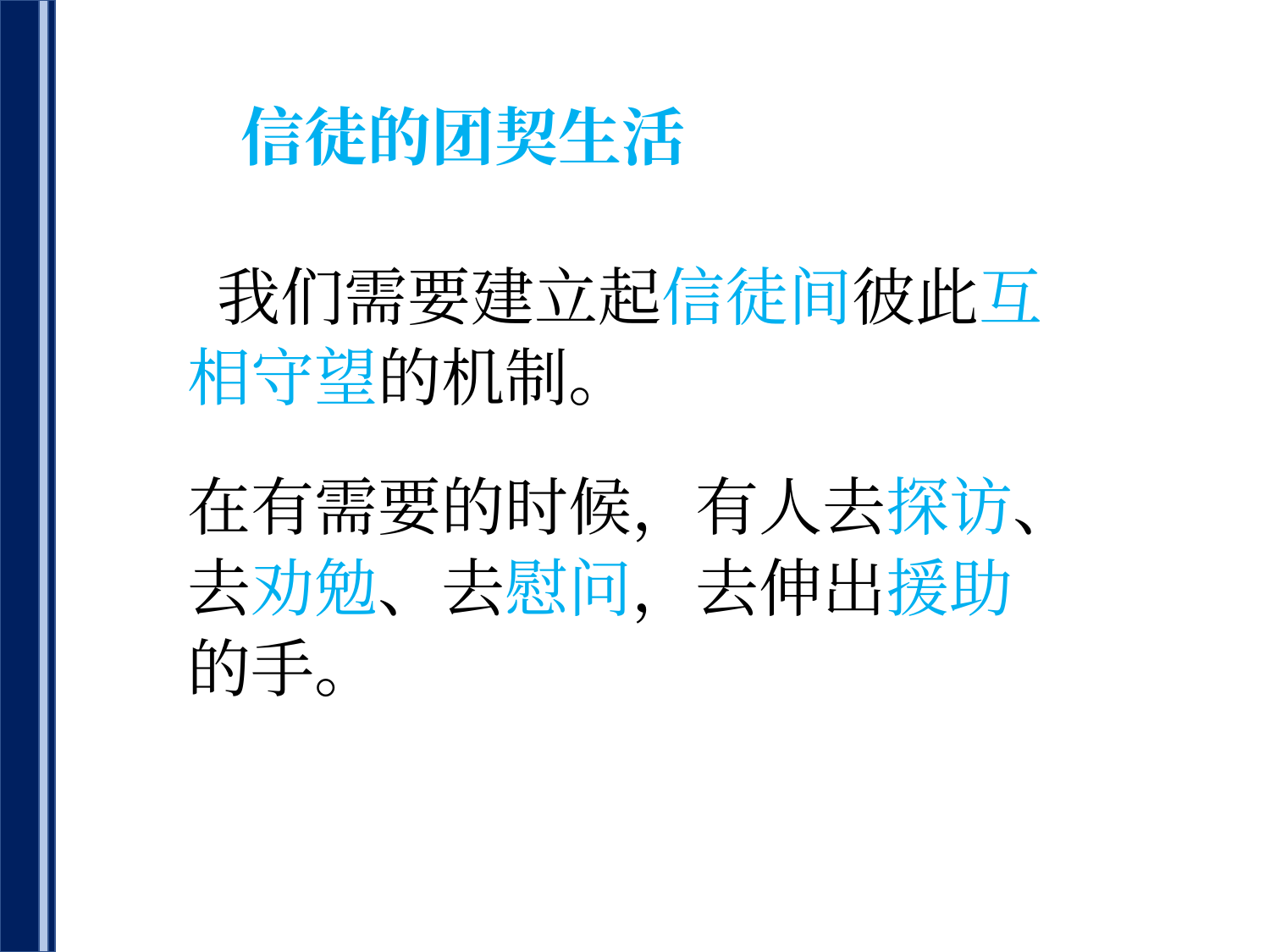

信徒的团契生活
 我们需要建立起信徒间彼此互相守望的机制。
在有需要的时候，有人去探访、去劝勉、去慰问，去伸出援助的手。